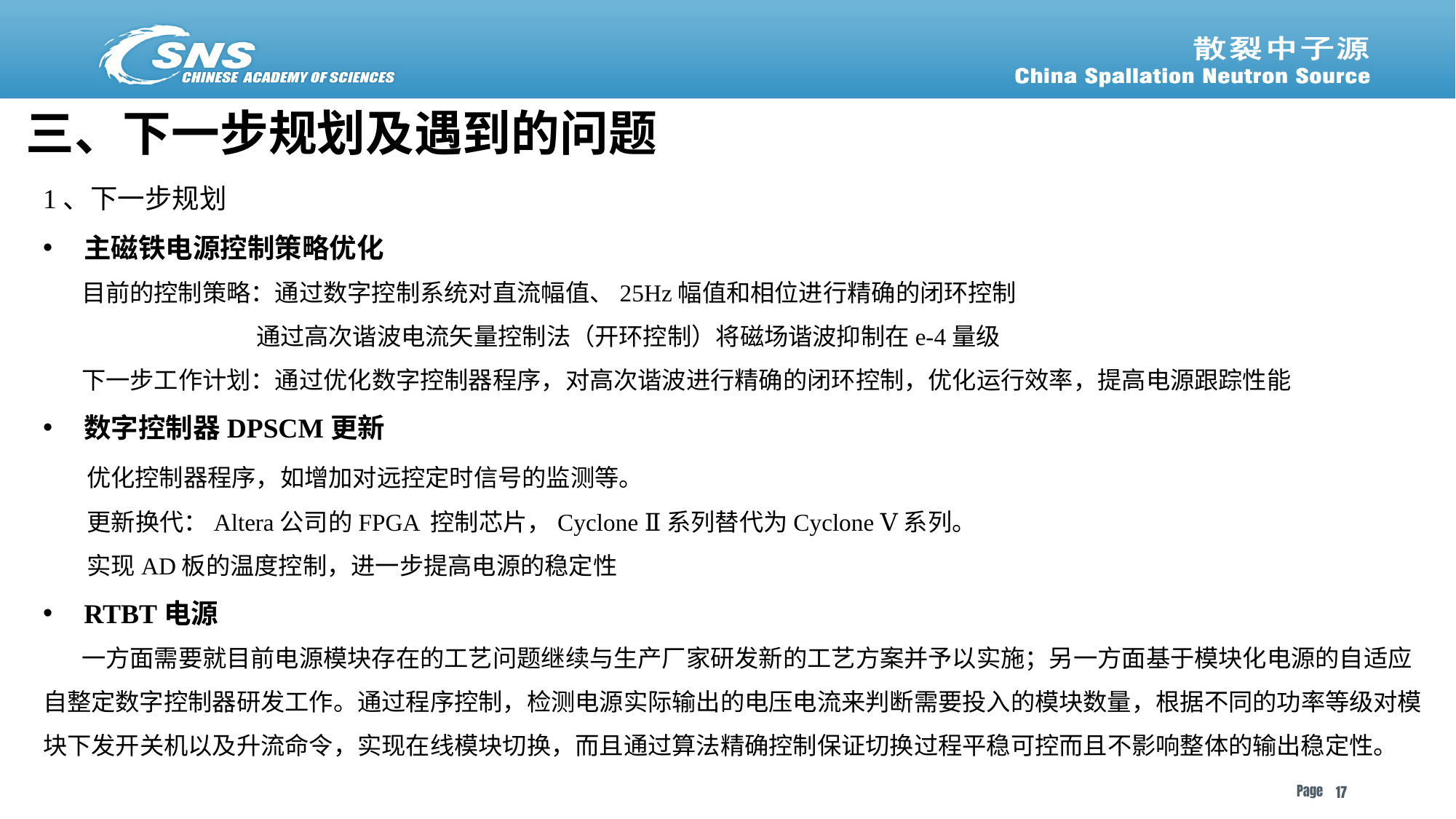

# 三、下一步规划及遇到的问题
1、下一步规划
主磁铁电源控制策略优化
      目前的控制策略：通过数字控制系统对直流幅值、25Hz幅值和相位进行精确的闭环控制
                                      通过高次谐波电流矢量控制法（开环控制）将磁场谐波抑制在e-4量级
      下一步工作计划：通过优化数字控制器程序，对高次谐波进行精确的闭环控制，优化运行效率，提高电源跟踪性能
数字控制器DPSCM更新
      优化控制器程序，如增加对远控定时信号的监测等。
       更新换代：Altera公司的FPGA 控制芯片，Cyclone Ⅱ系列替代为Cyclone Ⅴ系列。
       实现AD板的温度控制，进一步提高电源的稳定性
RTBT电源
      一方面需要就目前电源模块存在的工艺问题继续与生产厂家研发新的工艺方案并予以实施；另一方面基于模块化电源的自适应自整定数字控制器研发工作。通过程序控制，检测电源实际输出的电压电流来判断需要投入的模块数量，根据不同的功率等级对模块下发开关机以及升流命令，实现在线模块切换，而且通过算法精确控制保证切换过程平稳可控而且不影响整体的输出稳定性。
17